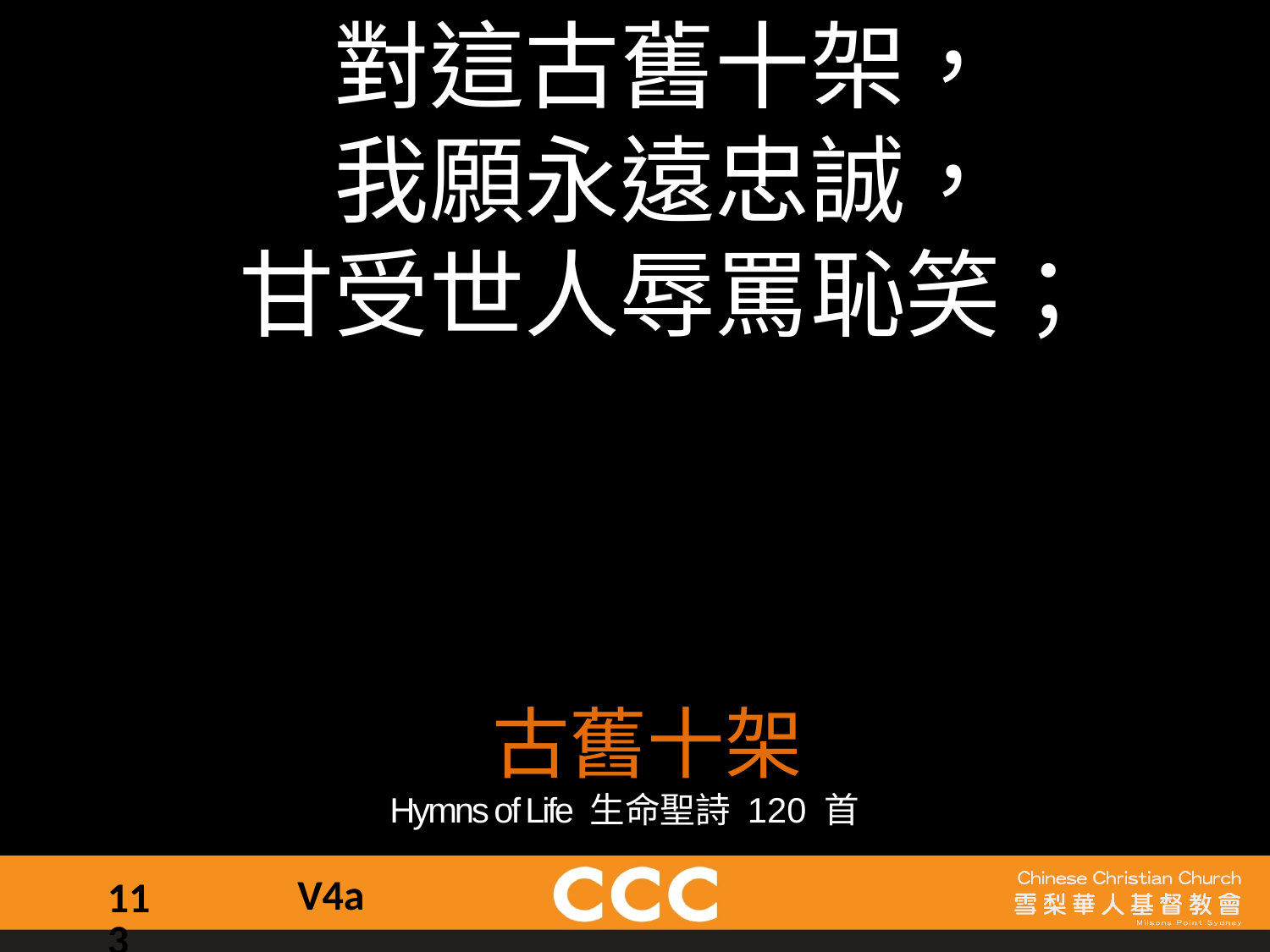

對這古舊十架，
我願永遠忠誠，
甘受世人辱罵恥笑；
古舊十架
Hymns of Life 生命聖詩 120 首
V4a
113